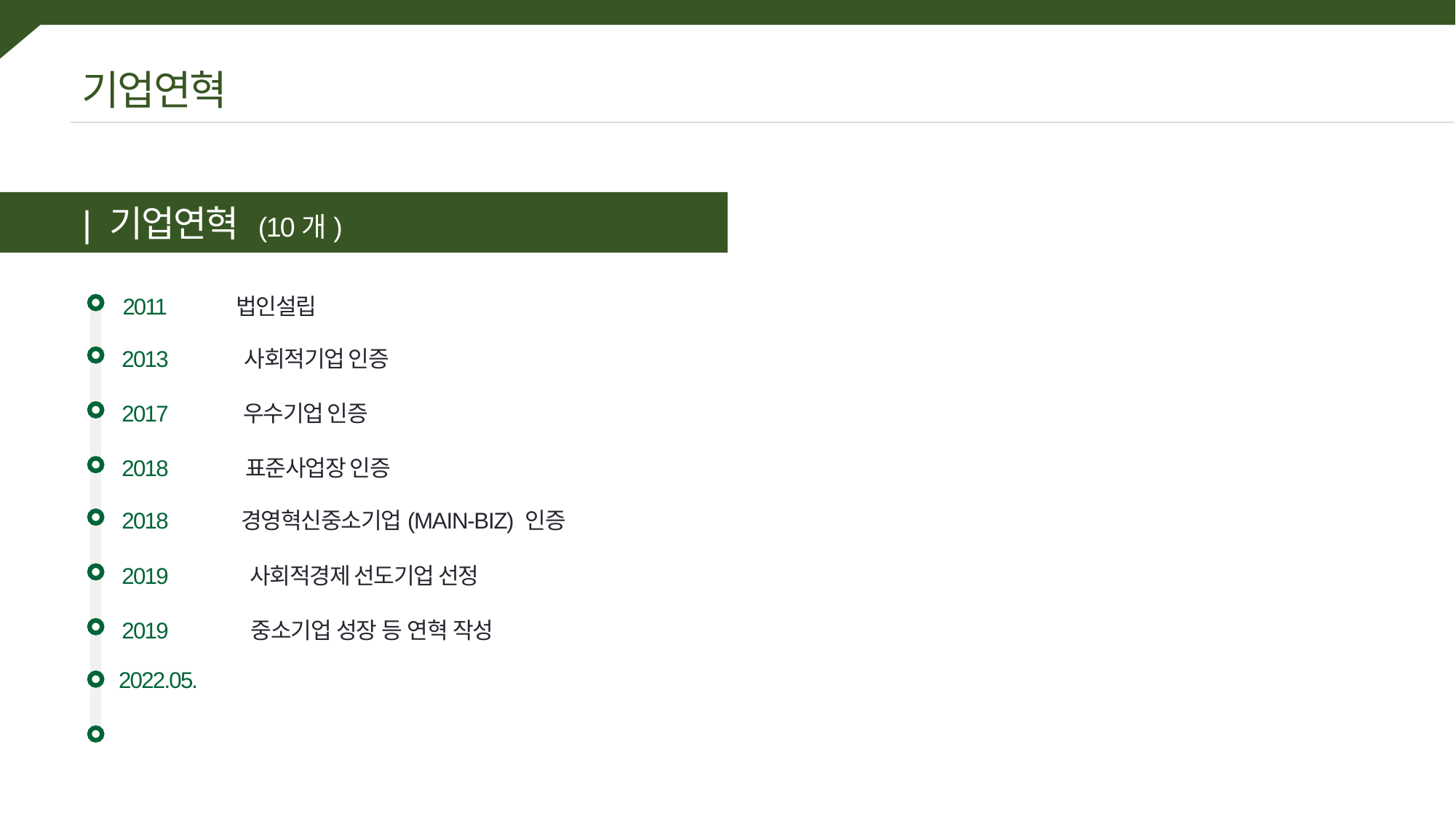

기업연혁

| 기업연혁  (10개)
2011
법인설립

2013
사회적기업 인증

2017
우수기업 인증

2018
표준사업장 인증

2018
경영혁신중소기업(MAIN-BIZ) 인증

2019
사회적경제 선도기업 선정

2019
중소기업 성장 등 연혁 작성

2022.05.